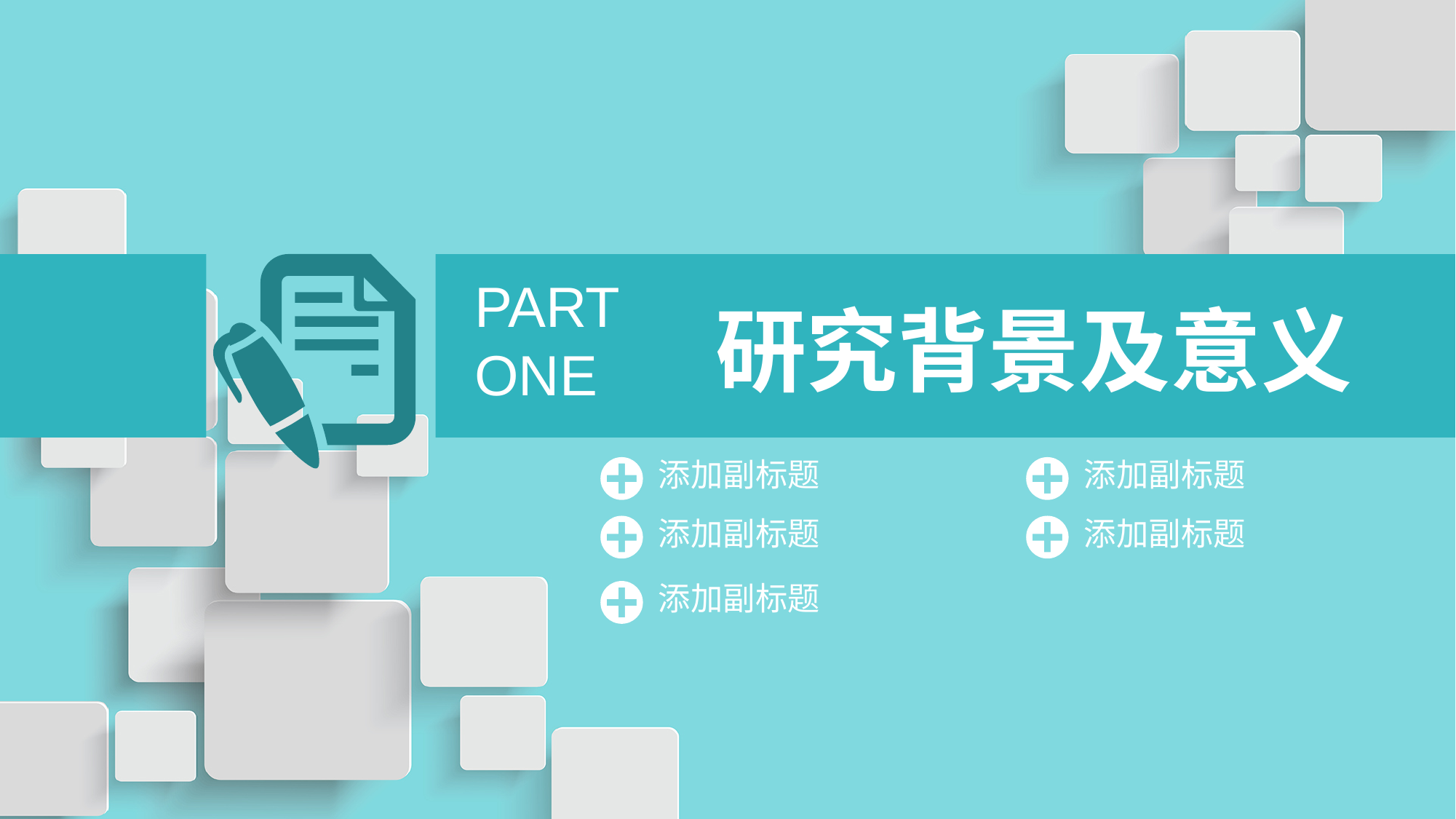

PART ONE
研究背景及意义
添加副标题
添加副标题

添加副标题
添加副标题

添加副标题